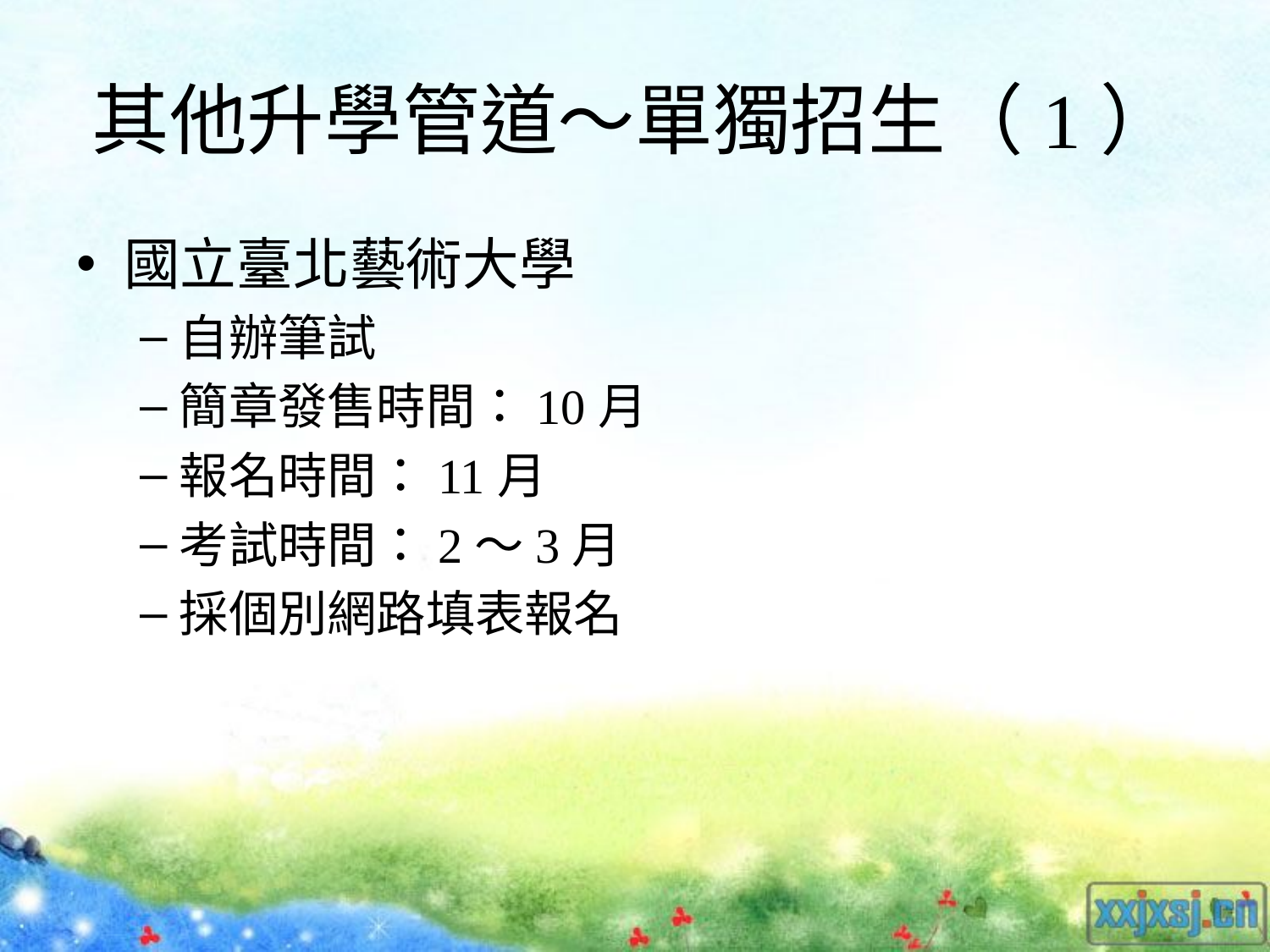

# 其他升學管道～單獨招生（1）
國立臺北藝術大學
自辦筆試
簡章發售時間：10月
報名時間：11月
考試時間：2～3月
採個別網路填表報名